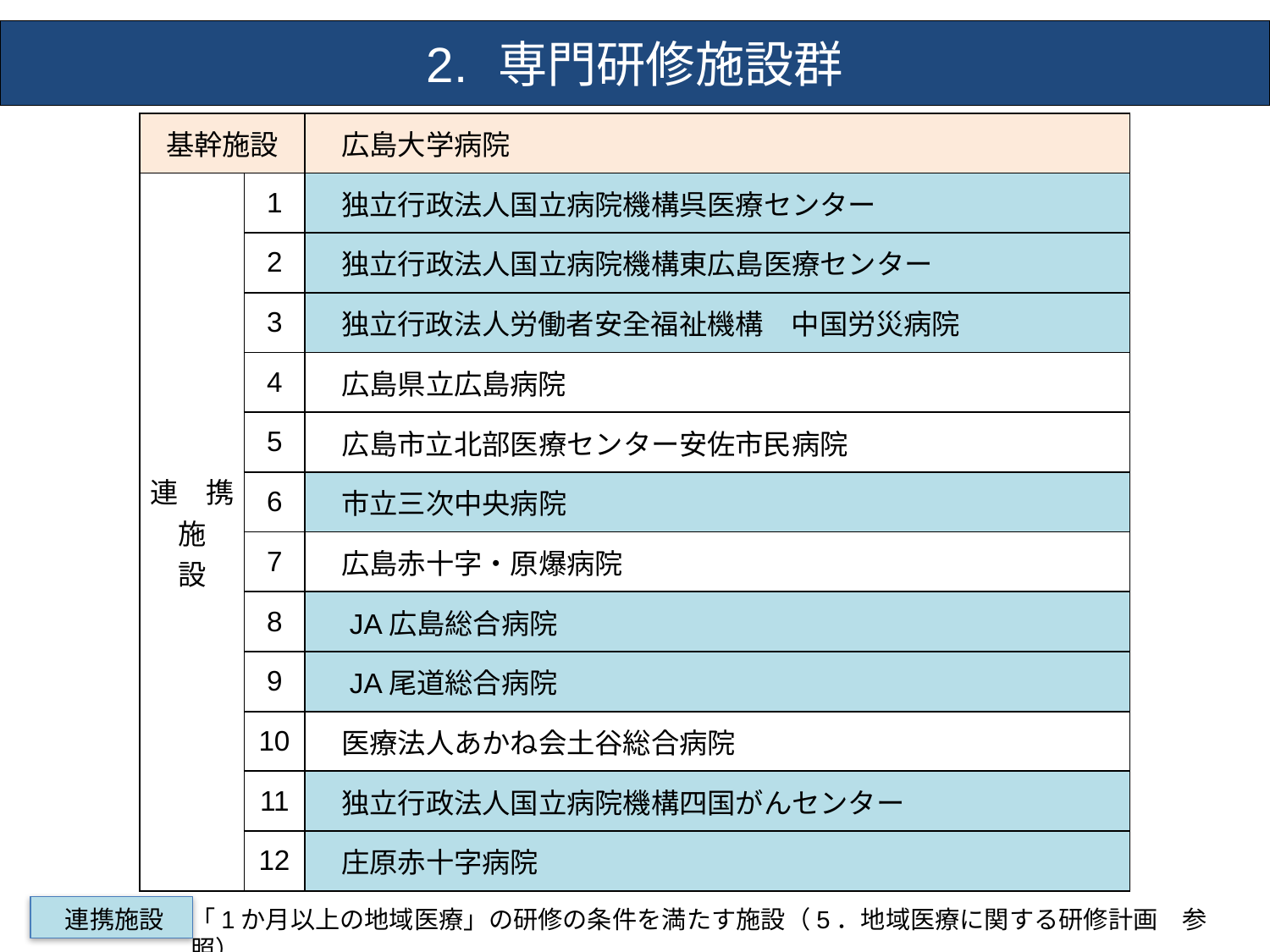

# 専門研修施設群
| 基幹施設 |  | 広島大学病院 |
| --- | --- | --- |
| 連　携　施　設 | 1 | 独立行政法人国立病院機構呉医療センター |
|  | 2 | 独立行政法人国立病院機構東広島医療センター |
|  | 3 | 独立行政法人労働者安全福祉機構　中国労災病院 |
|  | 4 | 広島県立広島病院 |
|  | 5 | 広島市立北部医療センター安佐市民病院 |
|  | 6 | 市立三次中央病院 |
|  | 7 | 広島赤十字・原爆病院 |
|  | 8 | JA広島総合病院 |
|  | 9 | JA尾道総合病院 |
|  | 10 | 医療法人あかね会土谷総合病院 |
|  | 11 | 独立行政法人国立病院機構四国がんセンター |
|  | 12 | 庄原赤十字病院 |

連携施設
「1か月以上の地域医療」の研修の条件を満たす施設（5．地域医療に関する研修計画　参照）